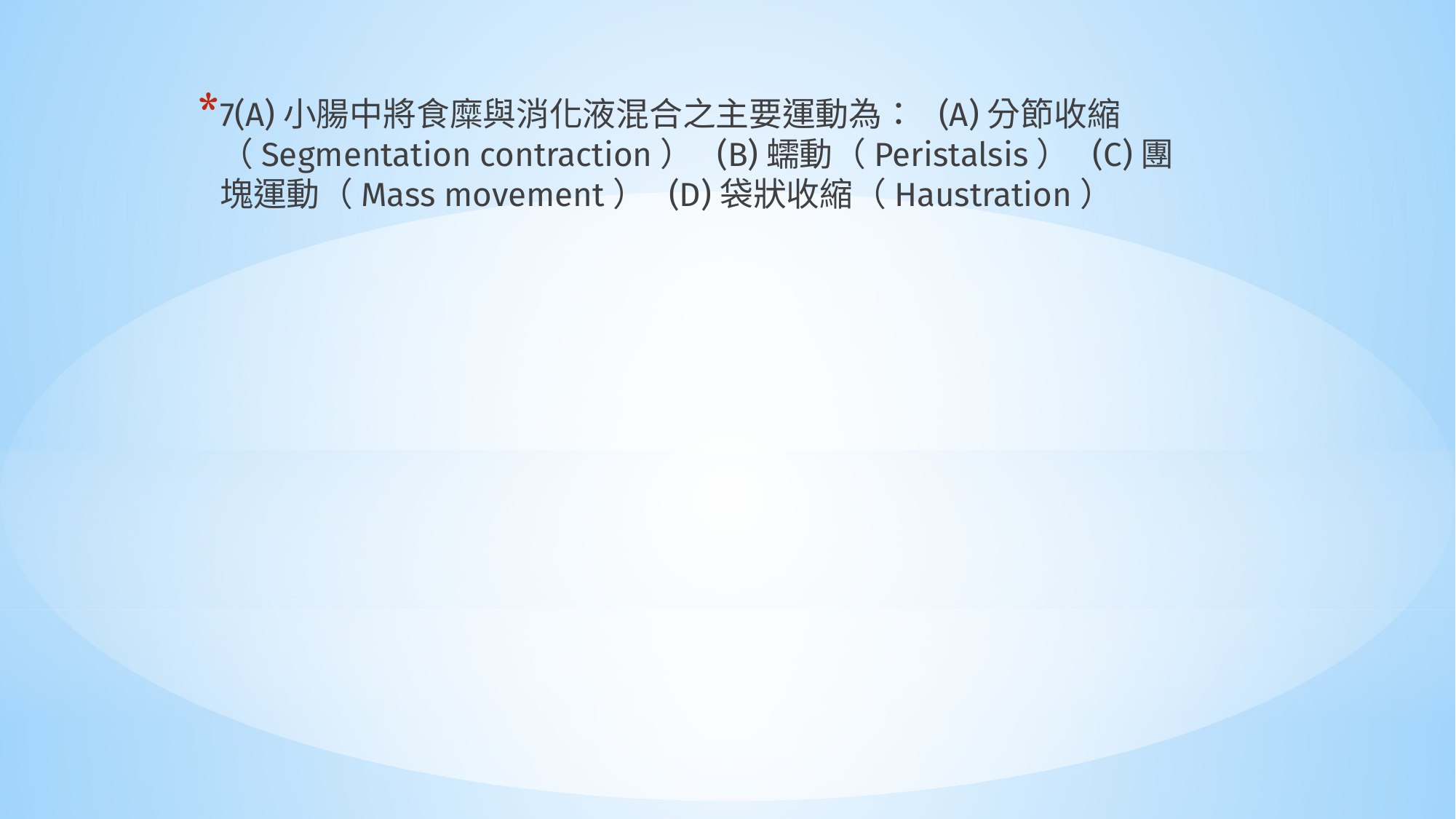

7(A)小腸中將食糜與消化液混合之主要運動為：  (A)分節收縮（Segmentation contraction）  (B)蠕動（Peristalsis）  (C)團塊運動（Mass movement）  (D)袋狀收縮（Haustration）
#